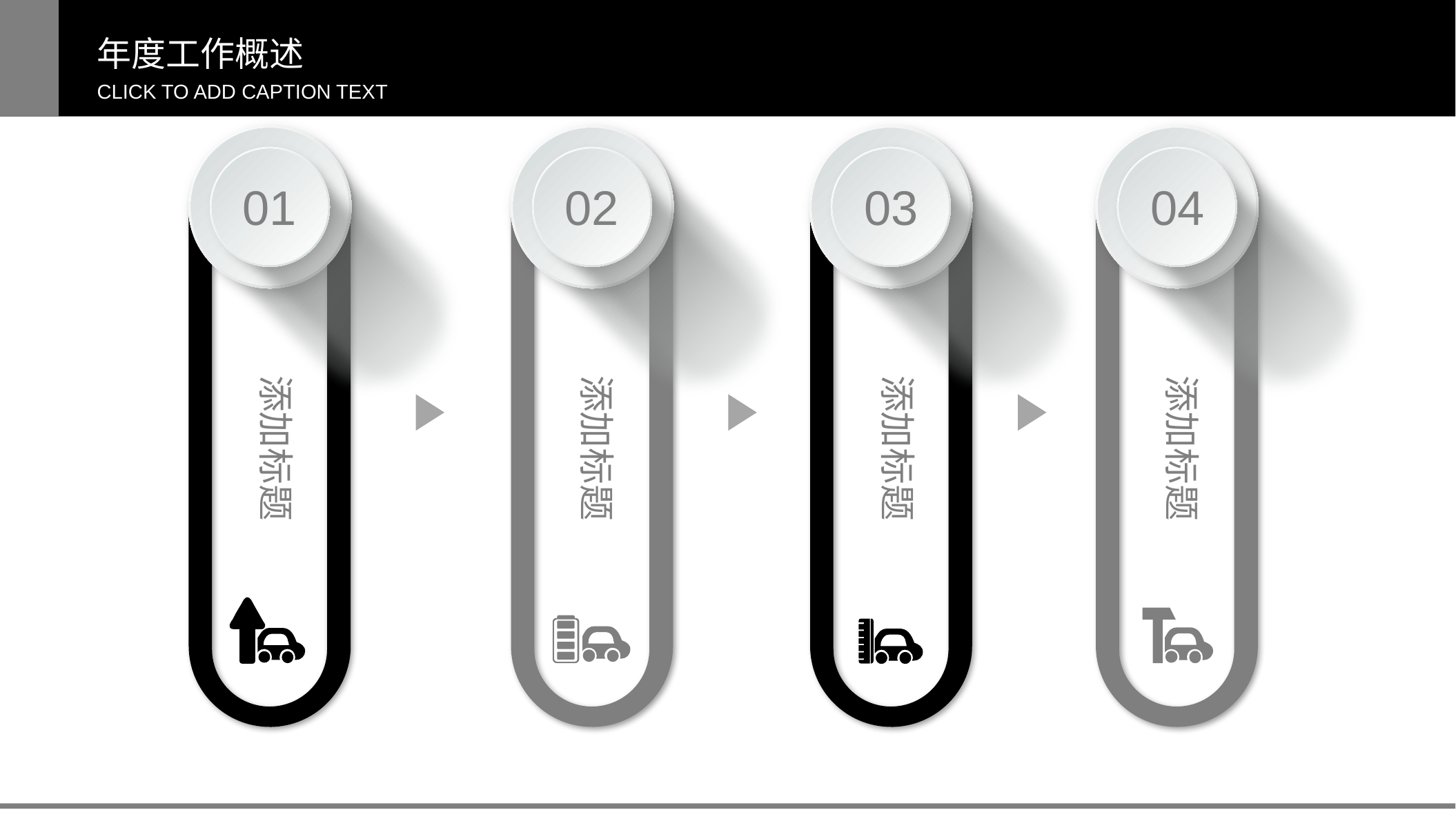

年度工作概述

01

02

03

04
CLICK TO ADD CAPTION TEXT

添加标题
添加标题
添加标题
添加标题